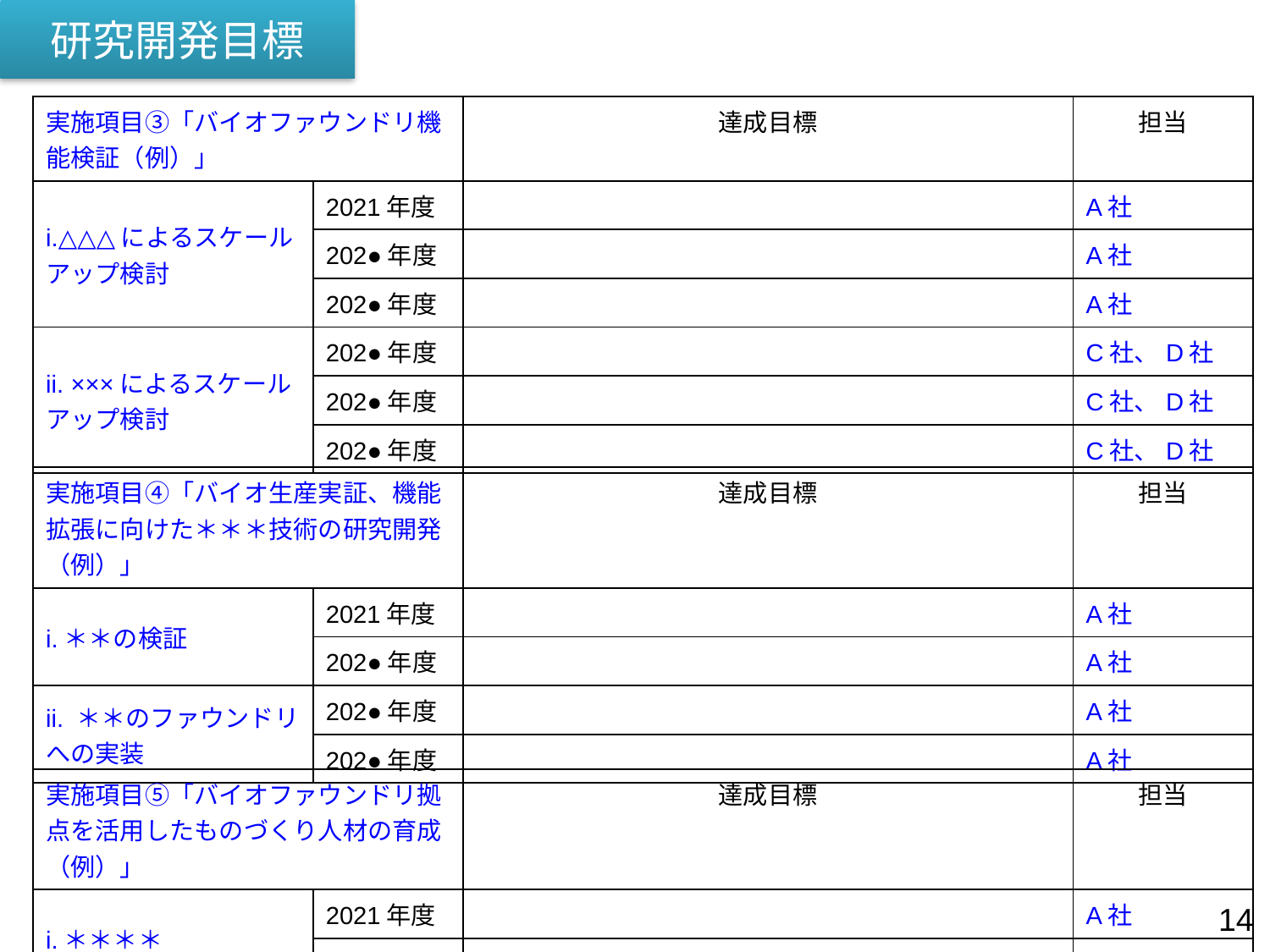

# 研究開発目標
| 実施項目③「バイオファウンドリ機能検証（例）」 |  | 達成目標 | 担当 |
| --- | --- | --- | --- |
| i.△△△によるスケールアップ検討 | 2021年度 |  | A社 |
|  | 202●年度 |  | A社 |
|  | 202●年度 |  | A社 |
| ii. ×××によるスケールアップ検討 | 202●年度 |  | C社、D社 |
|  | 202●年度 |  | C社、D社 |
|  | 202●年度 |  | C社、D社 |
| 実施項目④「バイオ生産実証、機能拡張に向けた＊＊＊技術の研究開発（例）」 |  | 達成目標 | 担当 |
| --- | --- | --- | --- |
| i.＊＊の検証 | 2021年度 |  | A社 |
|  | 202●年度 |  | A社 |
| ii. ＊＊のファウンドリへの実装 | 202●年度 |  | A社 |
|  | 202●年度 |  | A社 |
| 実施項目⑤「バイオファウンドリ拠点を活用したものづくり人材の育成（例）」 |  | 達成目標 | 担当 |
| --- | --- | --- | --- |
| i.＊＊＊＊ | 2021年度 |  | A社 |
|  | 202●年度 |  | A社 |
14